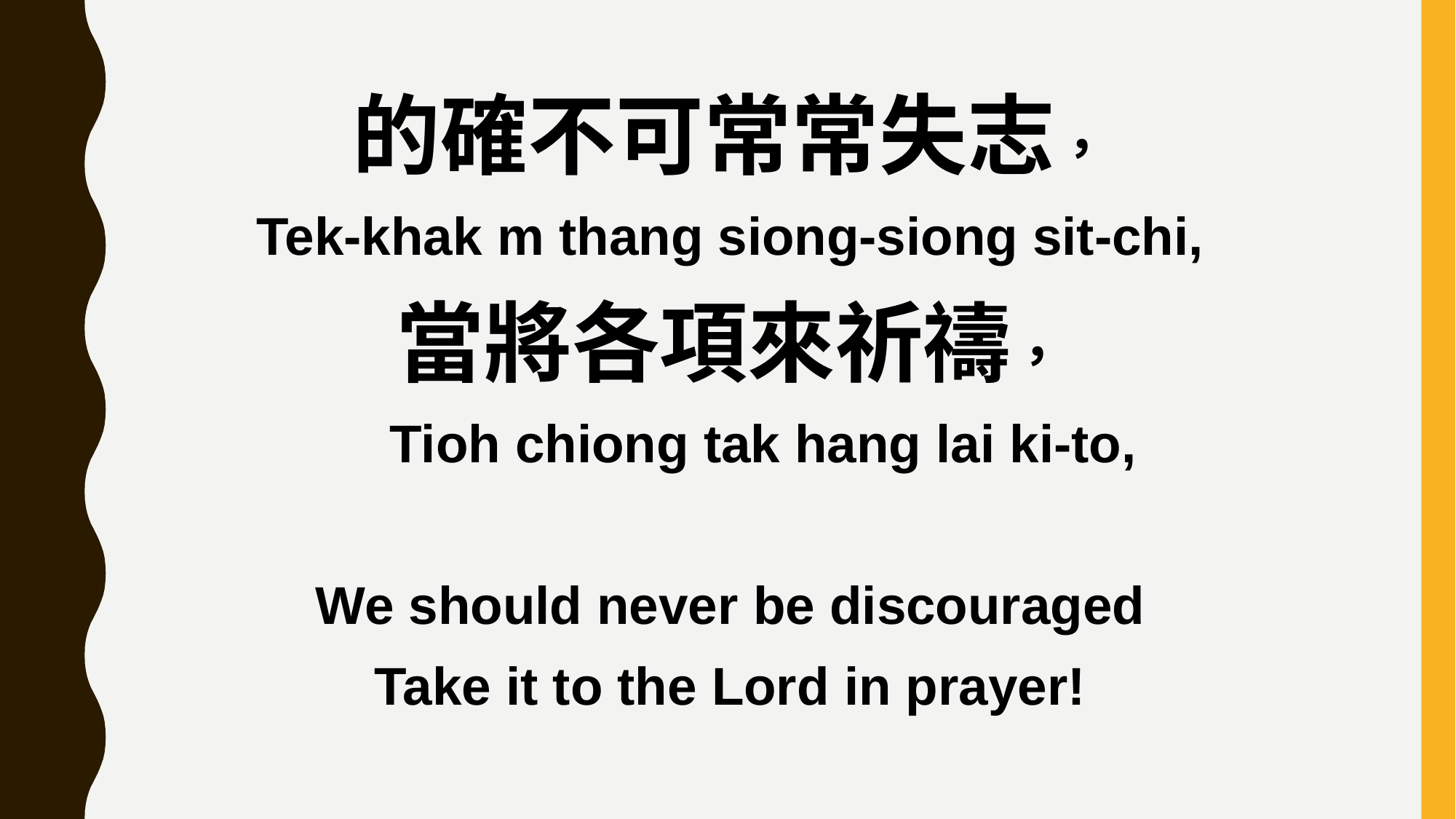

的確不可常常失志，
Tek-khak m thang siong-siong sit-chi,
當將各項來祈禱，
             Tioh chiong tak hang lai ki-to,

We should never be discouraged
Take it to the Lord in prayer!